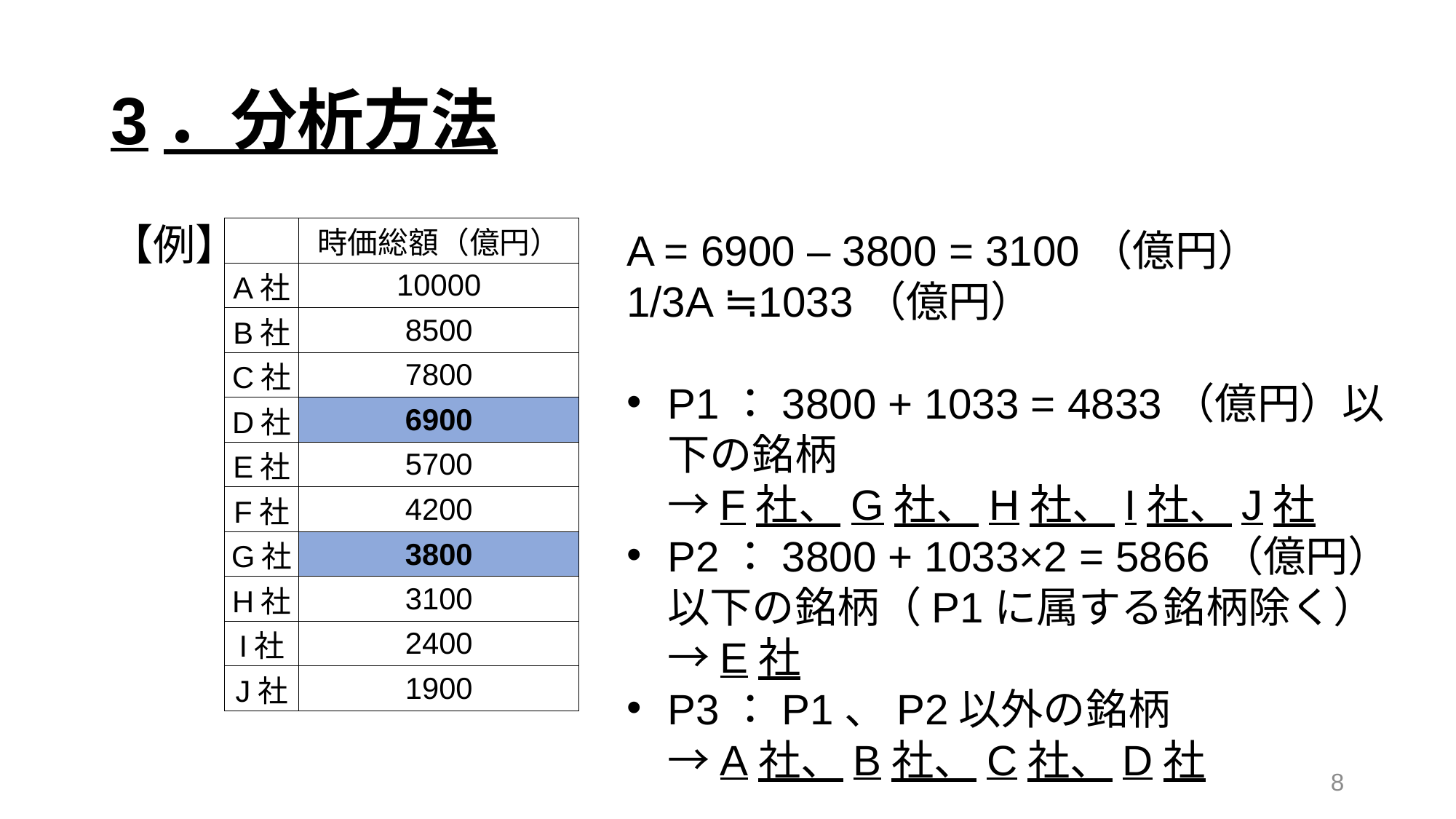

# 3．分析方法
【例】
|  | 時価総額（億円） |
| --- | --- |
| A社 | 10000 |
| B社 | 8500 |
| C社 | 7800 |
| D社 | 6900 |
| E社 | 5700 |
| F社 | 4200 |
| G社 | 3800 |
| H社 | 3100 |
| I社 | 2400 |
| J社 | 1900 |
A = 6900 – 3800 = 3100（億円）
1/3A ≒1033（億円）

P1：3800 + 1033 = 4833（億円）以下の銘柄
→F社、G社、H社、I社、J社
P2：3800 + 1033×2 = 5866（億円）以下の銘柄（P1に属する銘柄除く）
→E社
P3：P1、P2以外の銘柄
→A社、B社、C社、D社

8